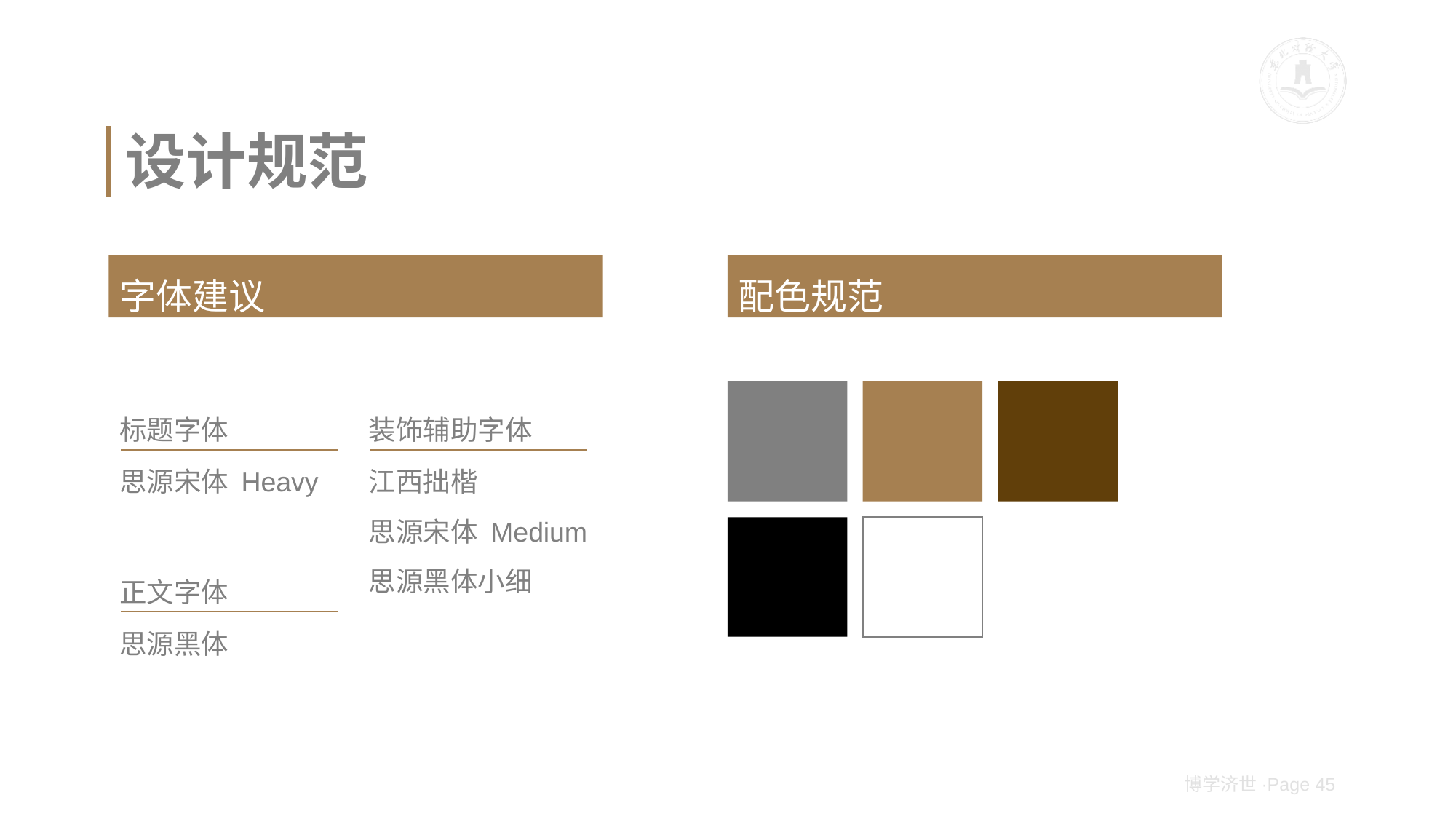

# 设计规范

字体建议

配色规范

标题字体
装饰辅助字体
思源宋体 Heavy
江西拙楷
思源宋体 Medium

思源黑体小细
正文字体
思源黑体
博学济世·Page 45